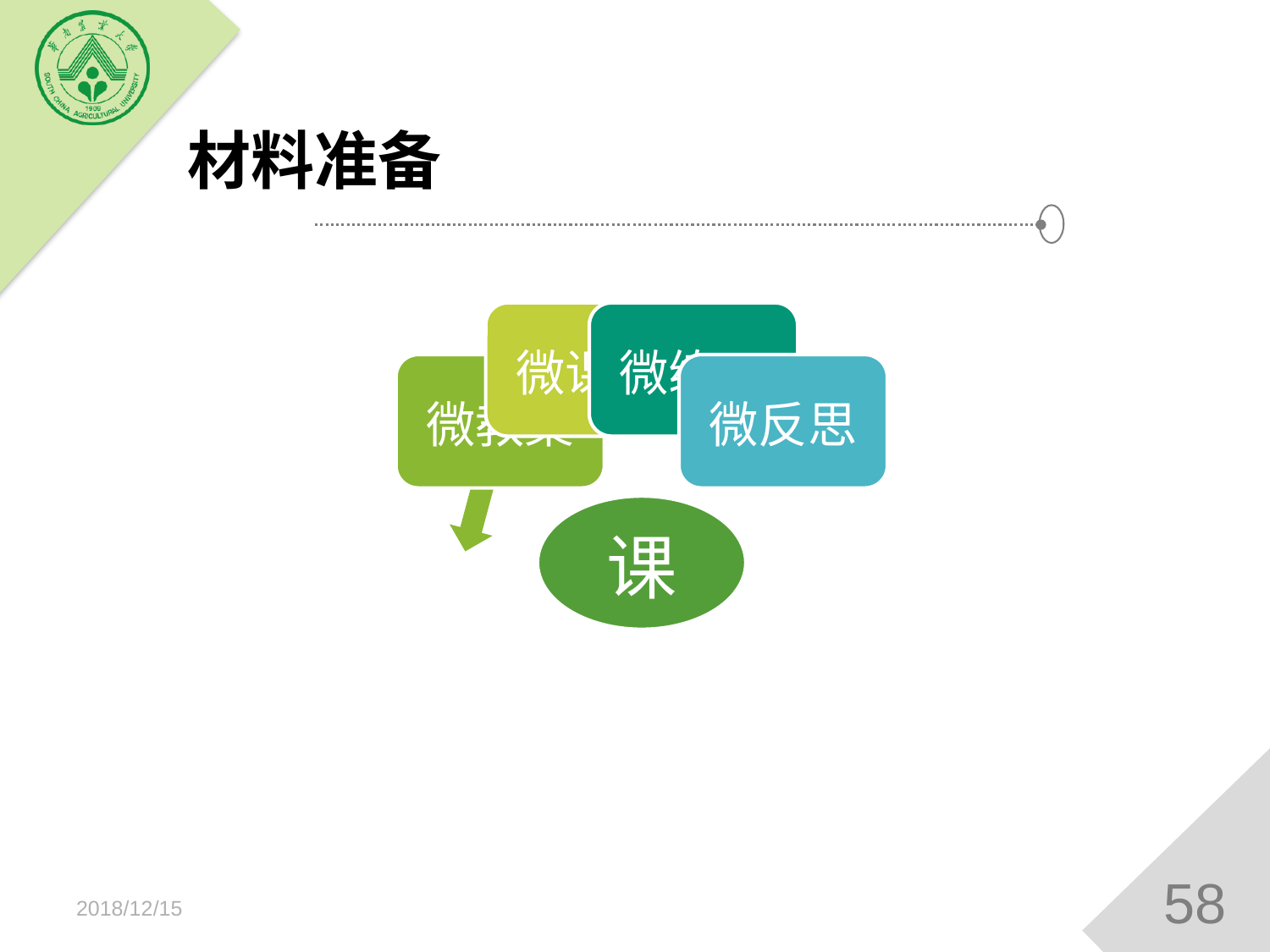

# 材料准备
微课包
微教案
微课件
微练习
微反思
58
2018/12/15